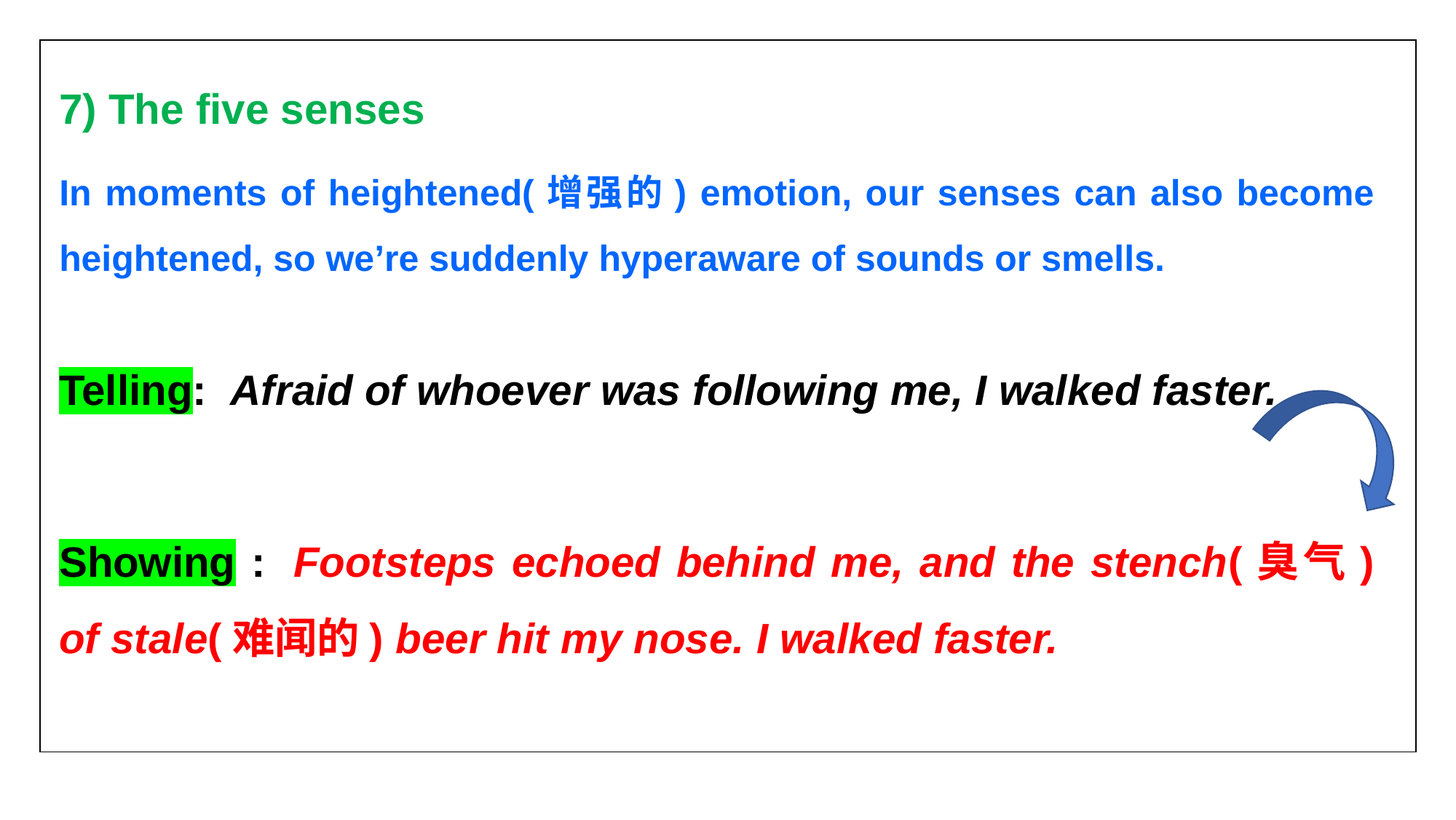

|  |
| --- |
7) The five senses
In moments of heightened(增强的) emotion, our senses can also become heightened, so we’re suddenly hyperaware of sounds or smells.
Telling:  Afraid of whoever was following me, I walked faster.

Showing :  Footsteps echoed behind me, and the stench(臭气) of stale(难闻的) beer hit my nose. I walked faster.